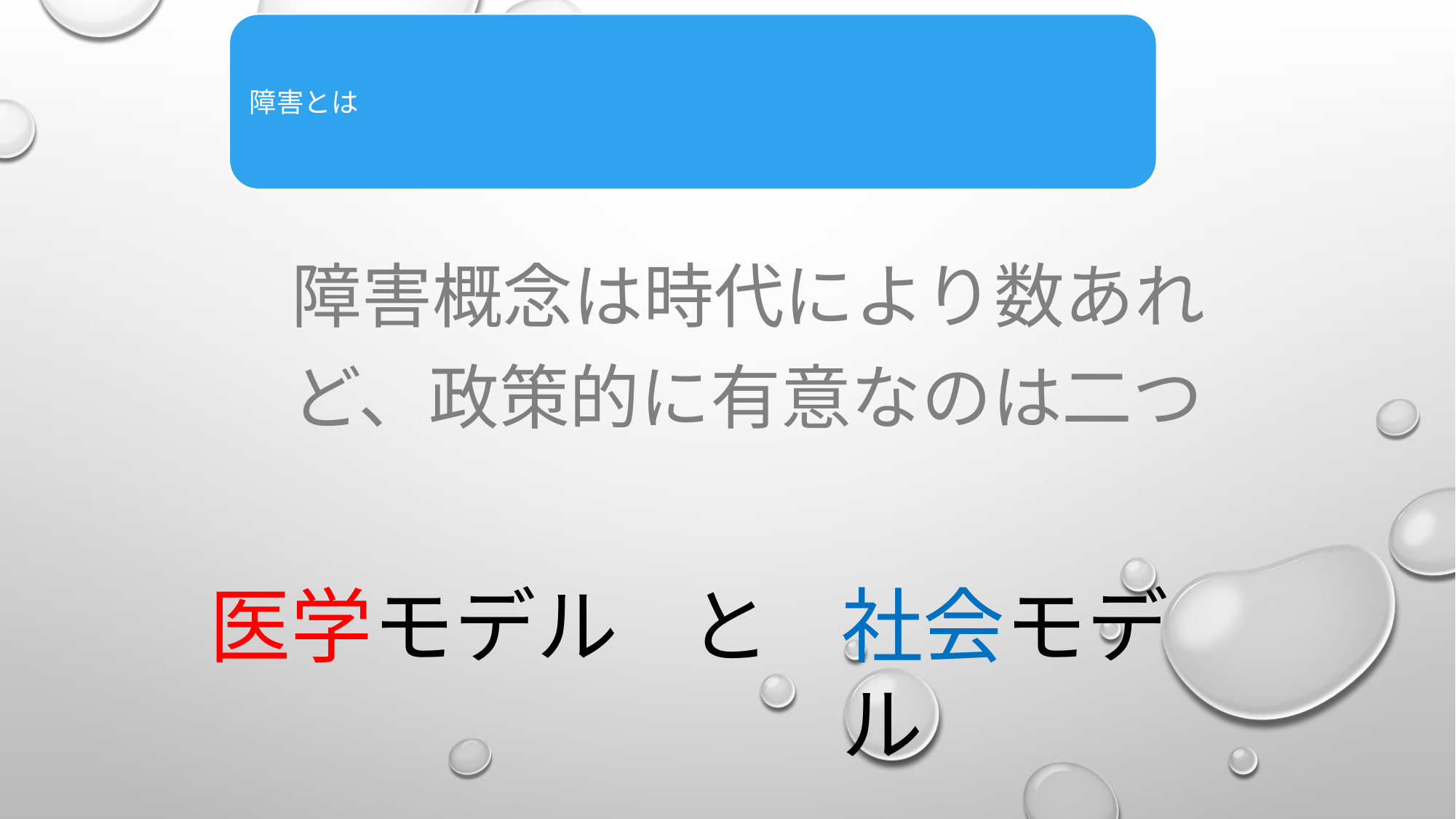

障害とは
障害概念は時代により数あれど、政策的に有意なのは二つ
医学モデル
と
社会モデル